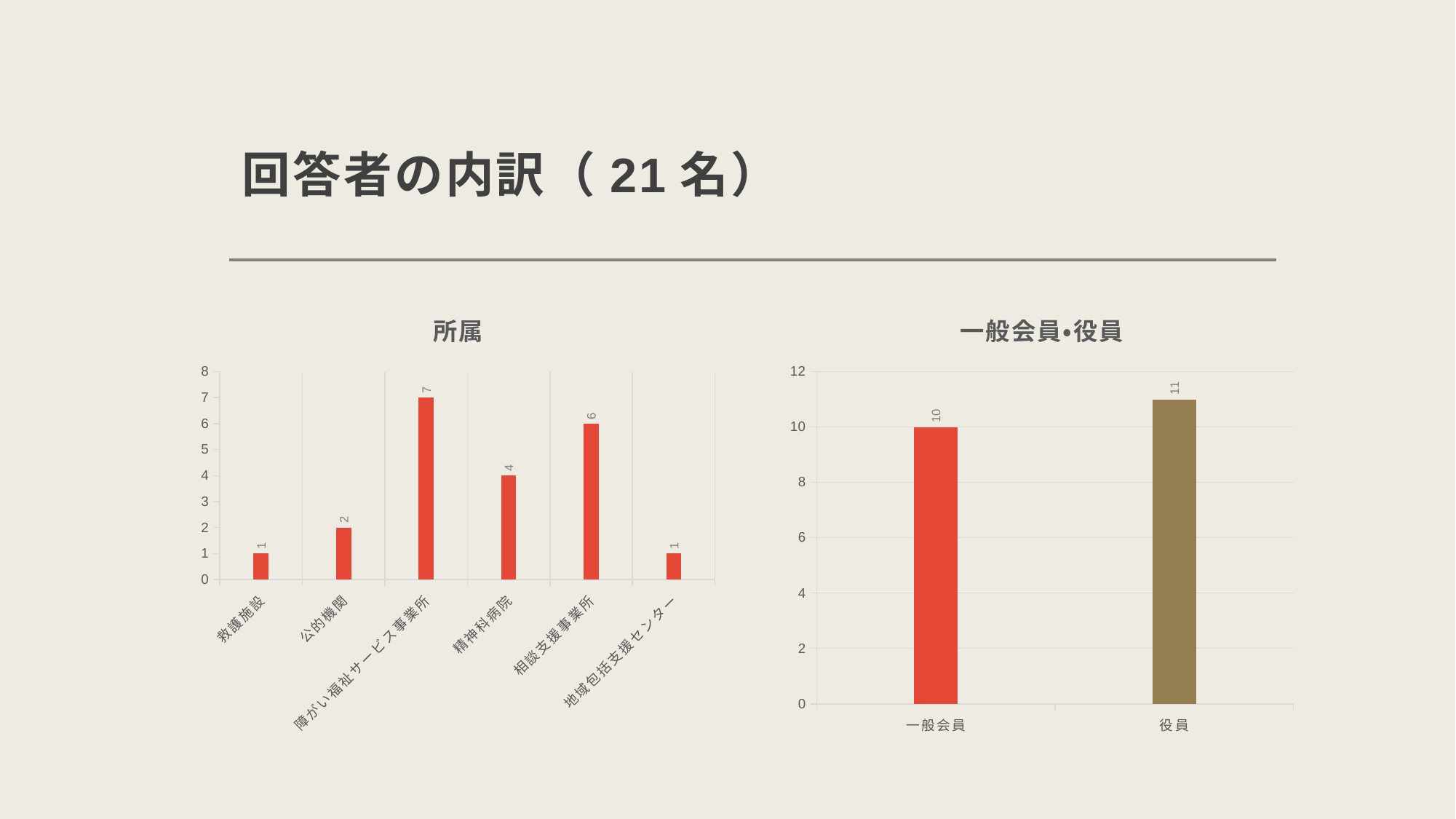

# 回答者の内訳（21名）

### Chart: 所属

| Category | 集計 |
|---|---|
| 救護施設 | 1.0 |
| 公的機関 | 2.0 |
| 障がい福祉サービス事業所 | 7.0 |
| 精神科病院 | 4.0 |
| 相談支援事業所 | 6.0 |
| 地域包括支援センター | 1.0 |

### Chart: 一般会員・役員

| Category | 集計 |
|---|---|
| 一般会員 | 10.0 |
| 役員 | 11.0 |